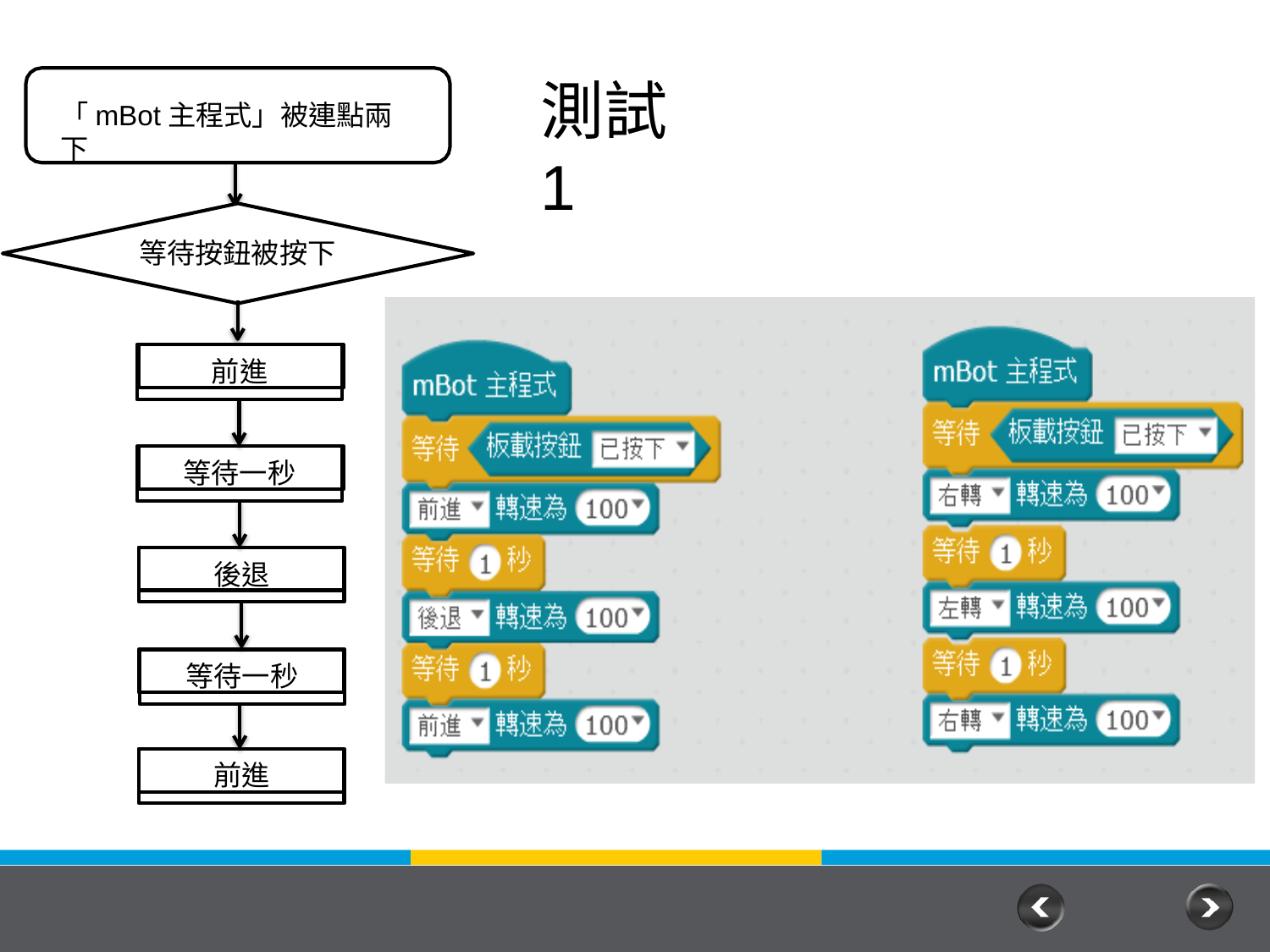

# 測試1
「mBot主程式」被連點兩下

等待按鈕被按下

前進

等待一秒

後退

等待一秒

前進

13